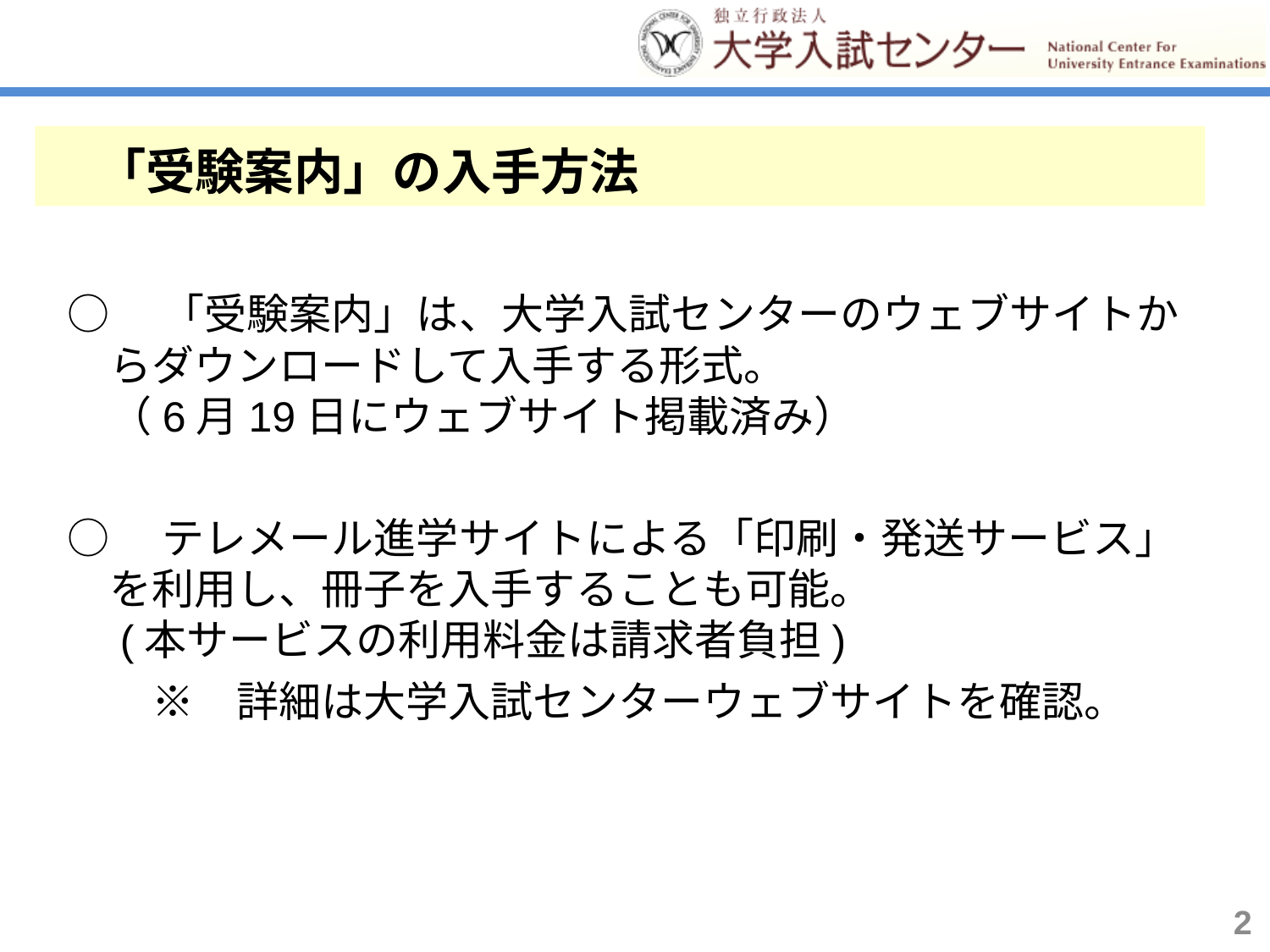

「受験案内」の入手方法
○　「受験案内」は、大学入試センターのウェブサイトか
　らダウンロードして入手する形式。
　（6月19日にウェブサイト掲載済み）

○　テレメール進学サイトによる「印刷・発送サービス」
　を利用し、冊子を入手することも可能。
　(本サービスの利用料金は請求者負担)
　　※　詳細は大学入試センターウェブサイトを確認。

2